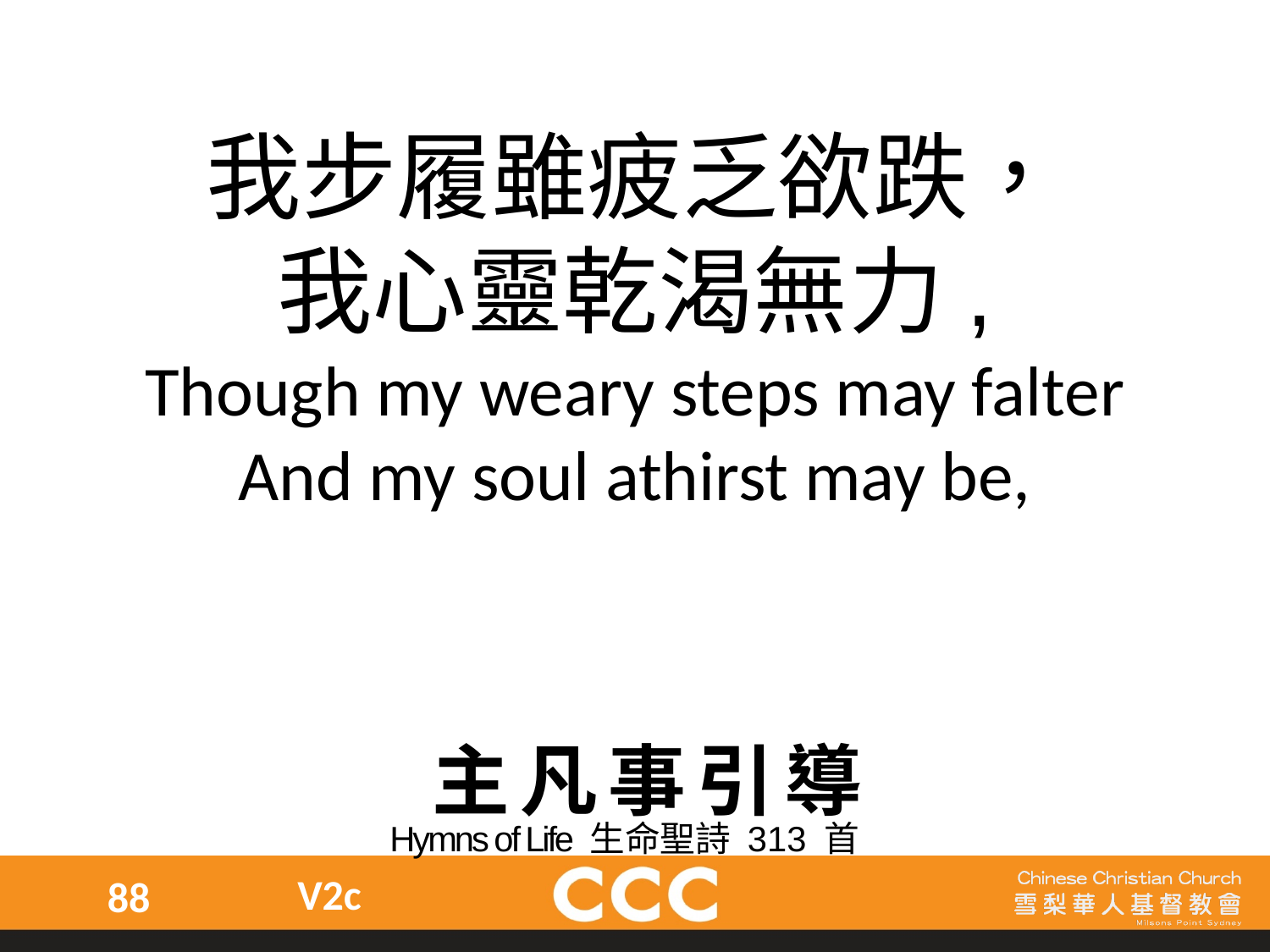

我步履雖疲乏欲跌，
我心靈乾渴無力,
Though my weary steps may falter
And my soul athirst may be,
主凡事引導
Hymns of Life 生命聖詩 313 首
V2c
88